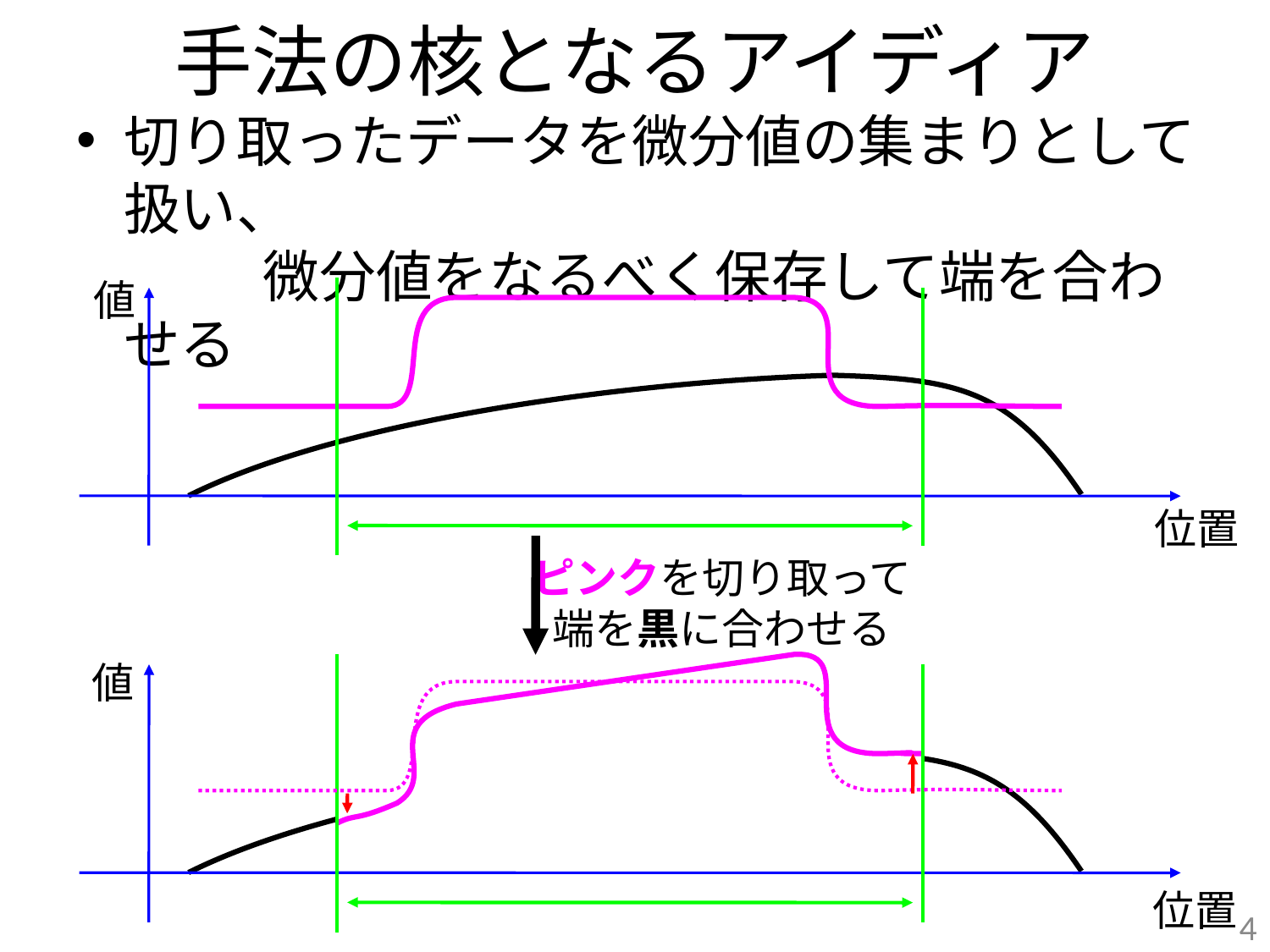

# 手法の核となるアイディア
切り取ったデータを微分値の集まりとして扱い、　　
           微分値をなるべく保存して端を合わせる
値

位置
ピンクを切り取って
端を黒に合わせる

値

位置
4